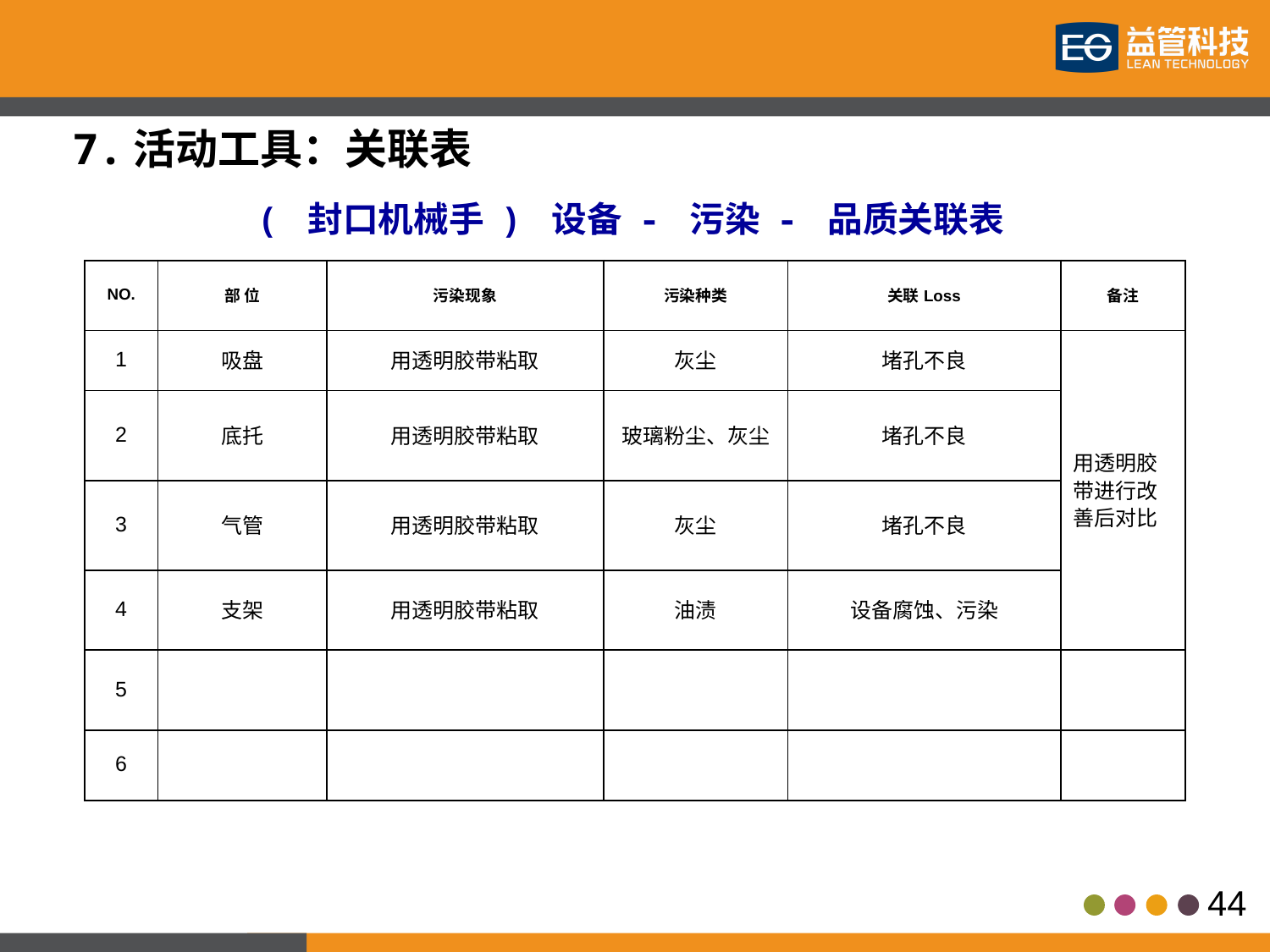

7.活动工具：关联表
( 封口机械手 ) 设备 - 污染 - 品质关联表
| NO. | 部 位 | 污染现象 | 污染种类 | 关联Loss | 备注 |
| --- | --- | --- | --- | --- | --- |
| 1 | 吸盘 | 用透明胶带粘取 | 灰尘 | 堵孔不良 | 用透明胶带进行改善后对比 |
| 2 | 底托 | 用透明胶带粘取 | 玻璃粉尘、灰尘 | 堵孔不良 |  |
| 3 | 气管 | 用透明胶带粘取 | 灰尘 | 堵孔不良 |  |
| 4 | 支架 | 用透明胶带粘取 | 油渍 | 设备腐蚀、污染 |  |
| 5 |  |  |  |  |  |
| 6 |  |  |  |  |  |